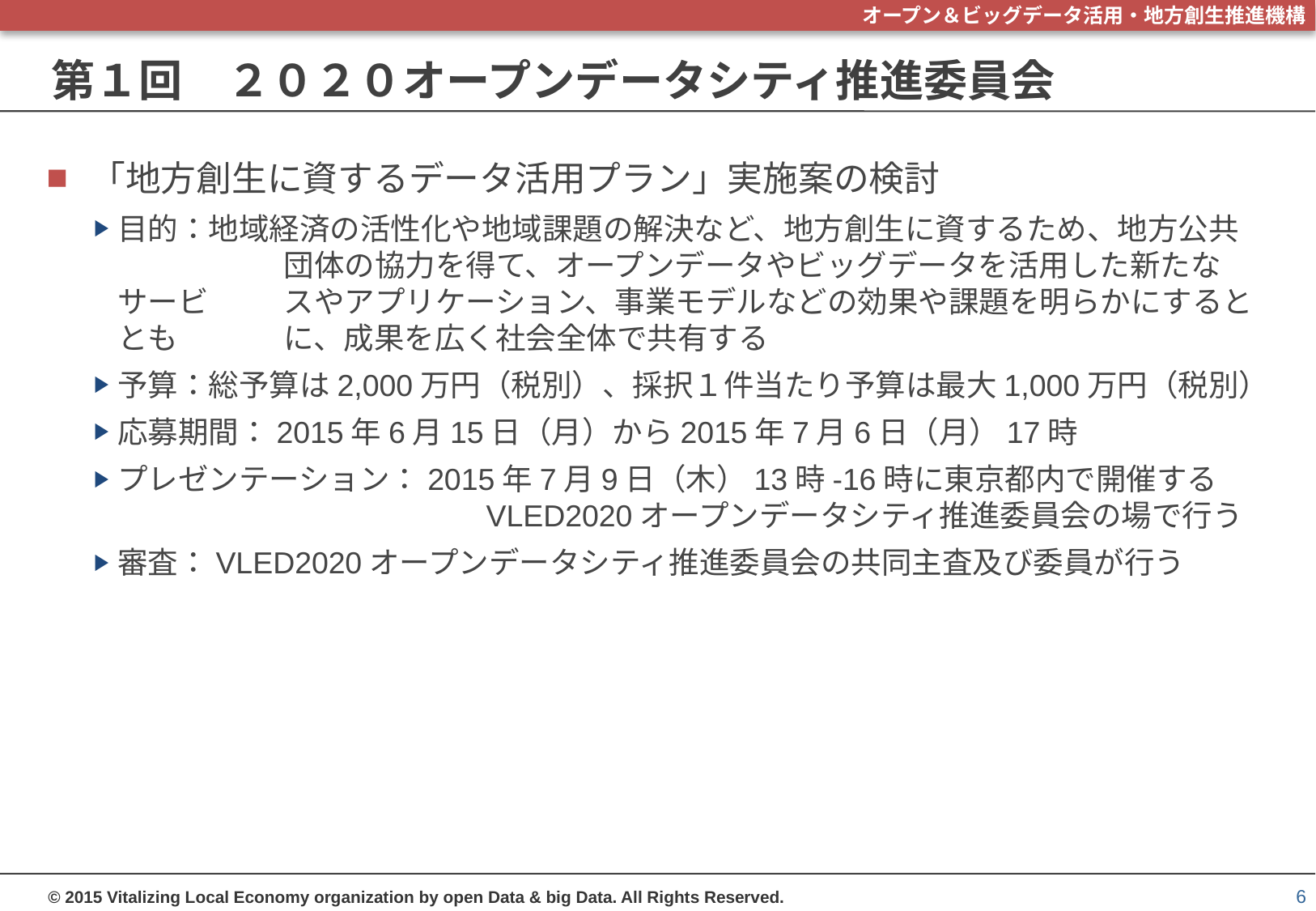

# 第１回　２０２０オープンデータシティ推進委員会
「地方創生に資するデータ活用プラン」実施案の検討
目的：地域経済の活性化や地域課題の解決など、地方創生に資するため、地方公共	団体の協⼒を得て、オープンデータやビッグデータを活用した新たなサービ	スやアプリケーション、事業モデルなどの効果や課題を明らかにするととも	に、成果を広く社会全体で共有する
予算：総予算は2,000万円（税別）、採択１件当たり予算は最大1,000万円（税別）
応募期間：2015年6月15日（月）から2015年7月6日（月）17時
プレゼンテーション：2015年7月9日（木）13時-16時に東京都内で開催する 	VLED2020オープンデータシティ推進委員会の場で⾏う
審査：VLED2020オープンデータシティ推進委員会の共同主査及び委員が⾏う

6